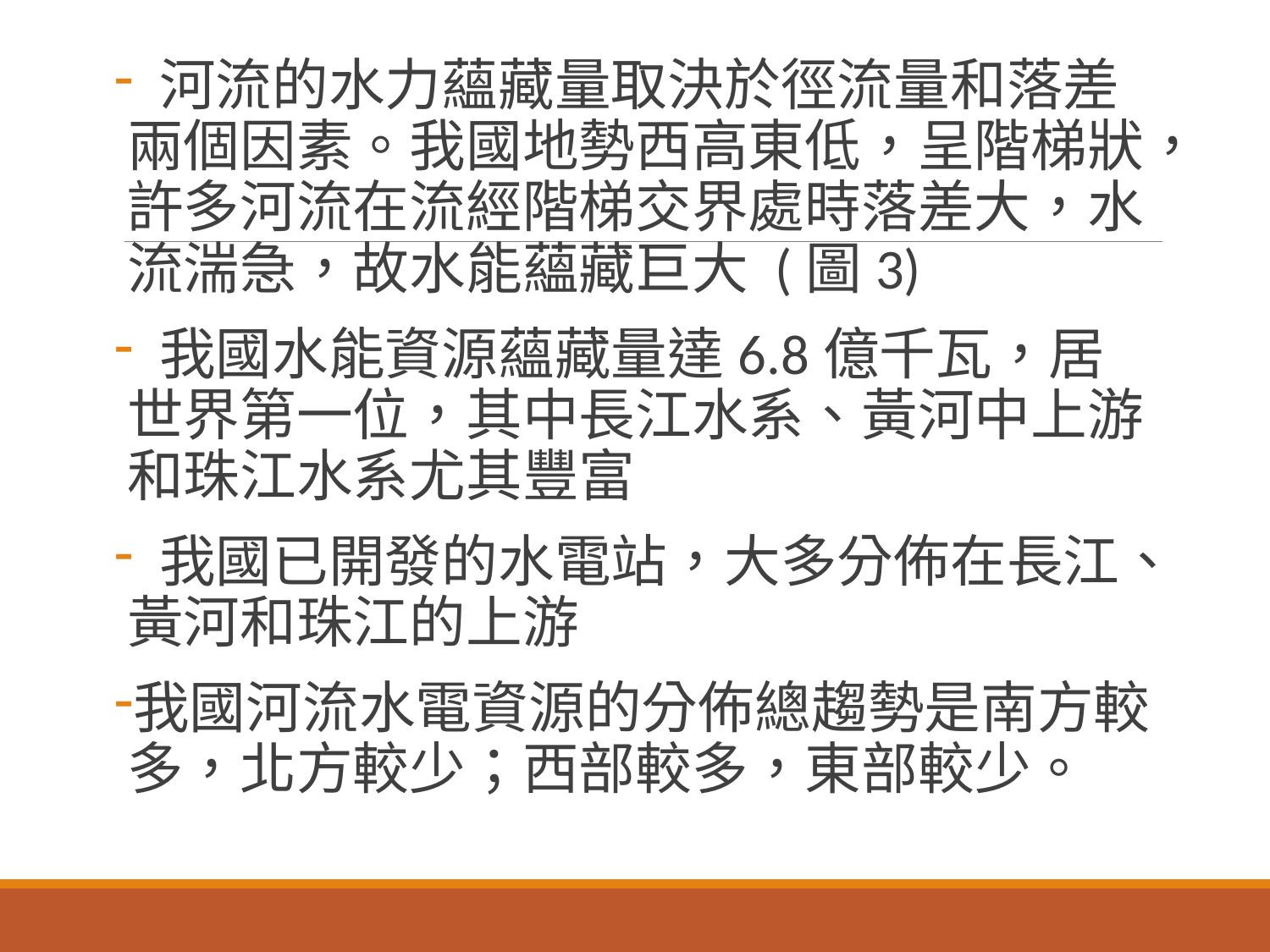

河流的水力蘊藏量取決於徑流量和落差兩個因素。我國地勢西高東低，呈階梯狀，許多河流在流經階梯交界處時落差大，水流湍急，故水能蘊藏巨大 (圖3)
 我國水能資源蘊藏量達6.8億千瓦，居世界第一位，其中長江水系、黃河中上游和珠江水系尤其豐富
 我國已開發的水電站，大多分佈在長江、黃河和珠江的上游
我國河流水電資源的分佈總趨勢是南方較多，北方較少；西部較多，東部較少。